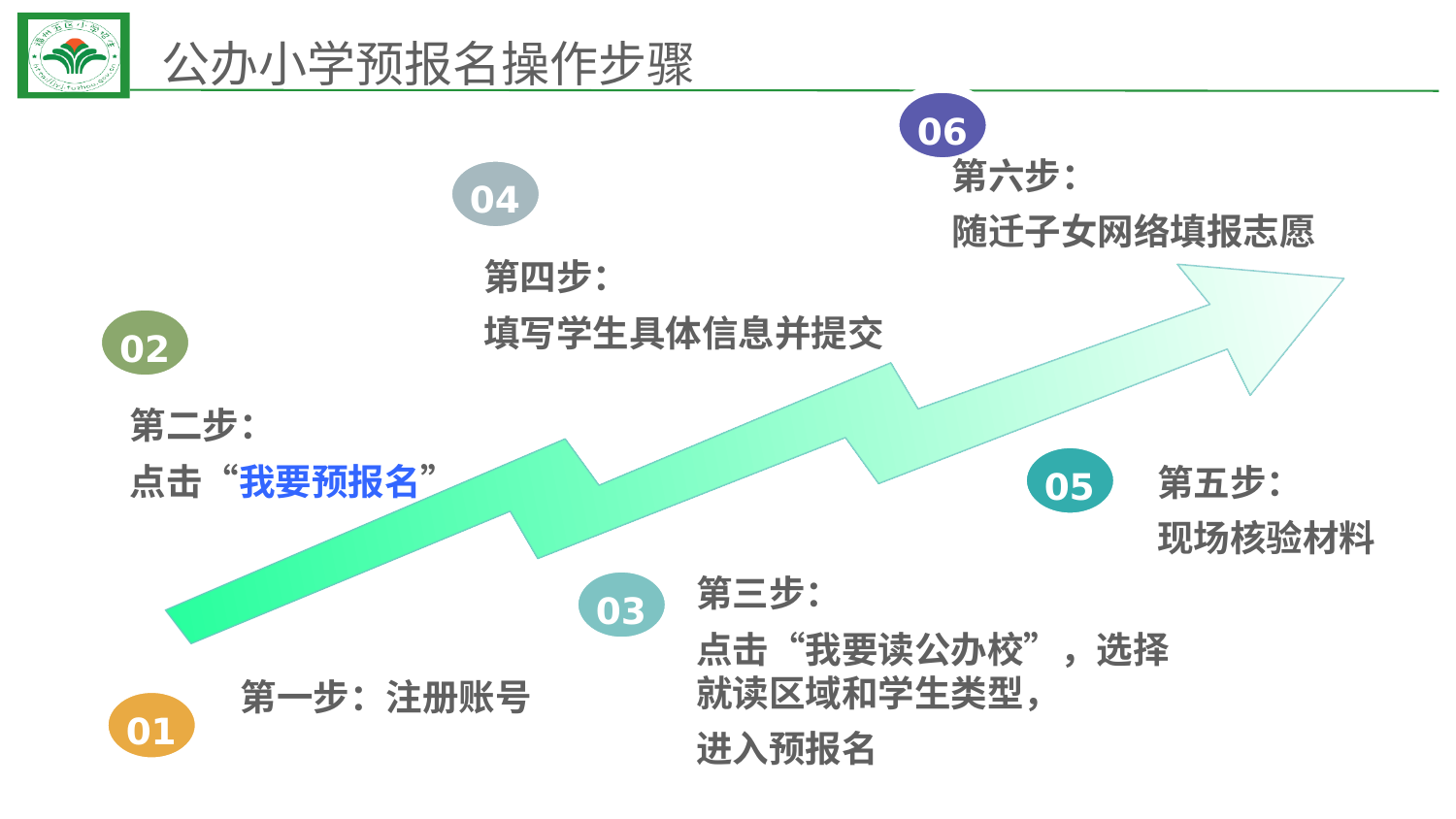

# 公办小学预报名操作步骤

06
第六步：
随迁子女网络填报志愿

04
第四步：
填写学生具体信息并提交

02
第二步：
点击“我要预报名”

第五步：
现场核验材料
05
第三步：
点击“我要读公办校”，选择就读区域和学生类型，
进入预报名

03
第一步：注册账号

01